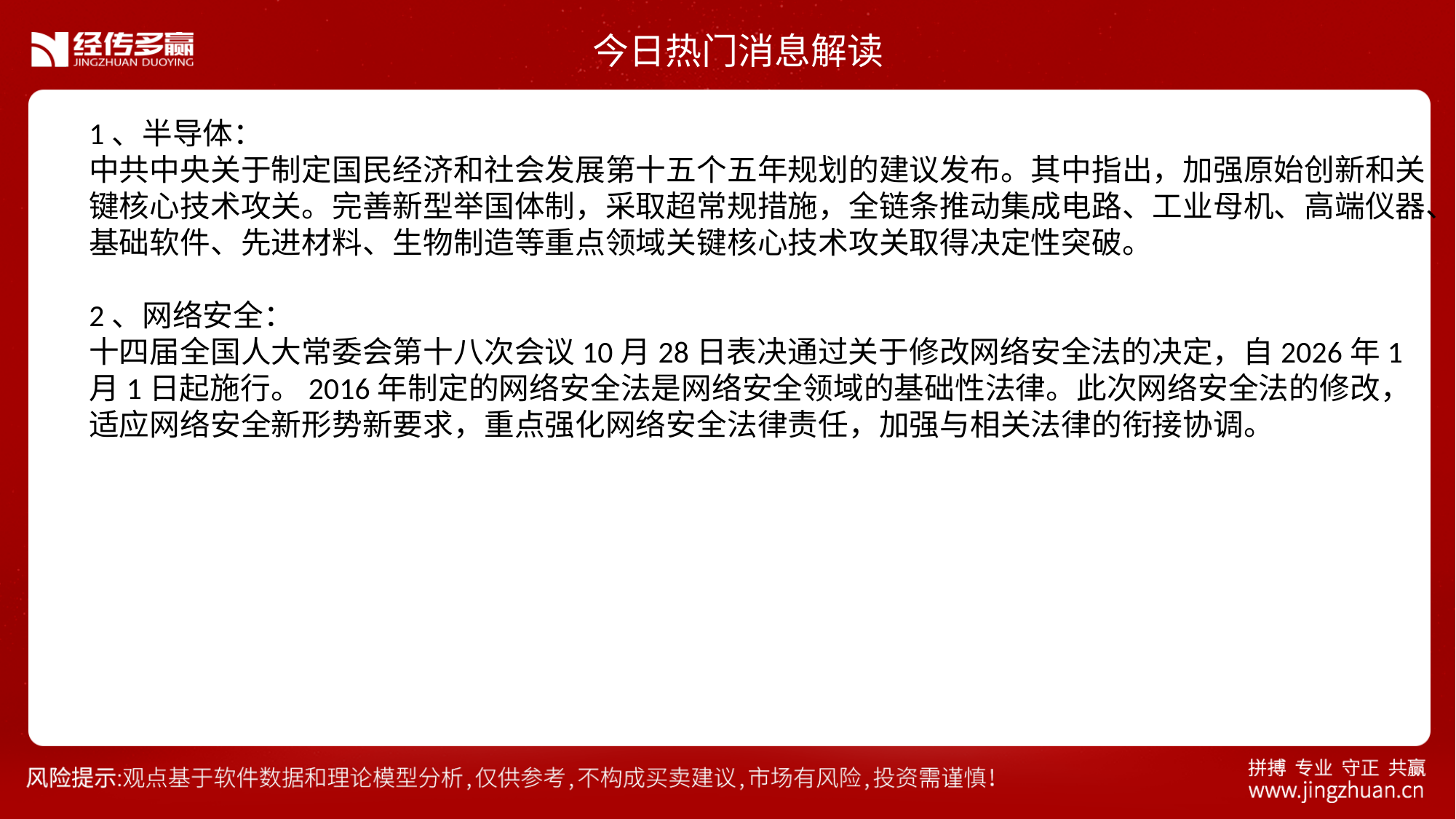

今日热门消息解读
1、半导体：
中共中央关于制定国民经济和社会发展第十五个五年规划的建议发布。其中指出，加强原始创新和关键核心技术攻关。完善新型举国体制，采取超常规措施，全链条推动集成电路、工业母机、高端仪器、基础软件、先进材料、生物制造等重点领域关键核心技术攻关取得决定性突破。

2、网络安全：
十四届全国人大常委会第十八次会议10月28日表决通过关于修改网络安全法的决定，自2026年1月1日起施行。2016年制定的网络安全法是网络安全领域的基础性法律。此次网络安全法的修改，适应网络安全新形势新要求，重点强化网络安全法律责任，加强与相关法律的衔接协调。